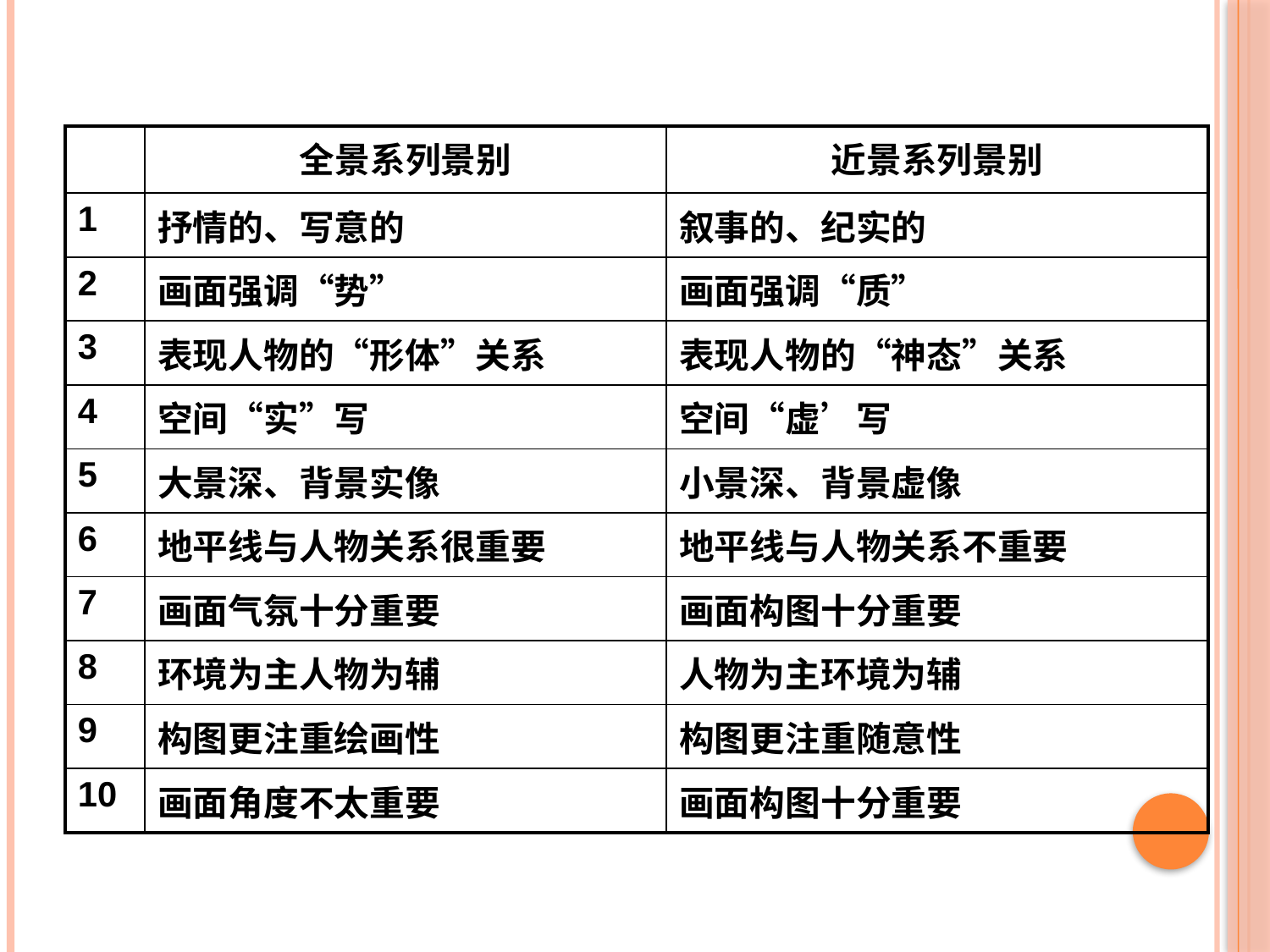

#
|  | 全景系列景别 | 近景系列景别 |
| --- | --- | --- |
| 1 | 抒情的、写意的 | 叙事的、纪实的 |
| 2 | 画面强调“势” | 画面强调“质” |
| 3 | 表现人物的“形体”关系 | 表现人物的“神态”关系 |
| 4 | 空间“实”写 | 空间“虚’写 |
| 5 | 大景深、背景实像 | 小景深、背景虚像 |
| 6 | 地平线与人物关系很重要 | 地平线与人物关系不重要 |
| 7 | 画面气氛十分重要 | 画面构图十分重要 |
| 8 | 环境为主人物为辅 | 人物为主环境为辅 |
| 9 | 构图更注重绘画性 | 构图更注重随意性 |
| 10 | 画面角度不太重要 | 画面构图十分重要 |